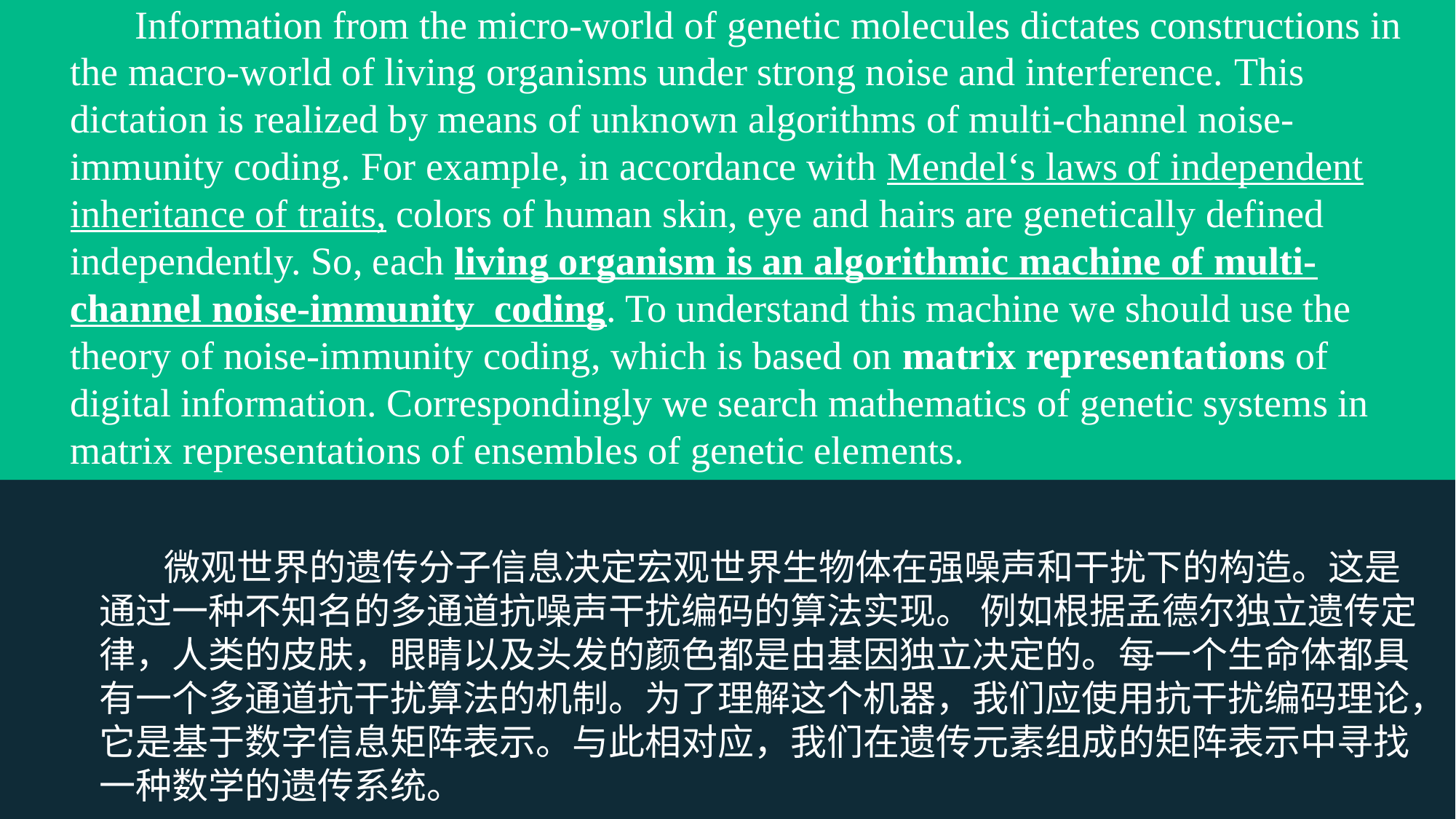

Information from the micro-world of genetic molecules dictates constructions in the macro-world of living organisms under strong noise and interference. This dictation is realized by means of unknown algorithms of multi-channel noise-immunity coding. For example, in accordance with Mendel‘s laws of independent inheritance of traits, colors of human skin, eye and hairs are genetically defined independently. So, each living organism is an algorithmic machine of multi-channel noise-immunity  coding. To understand this machine we should use the theory of noise-immunity coding, which is based on matrix representations of digital information. Correspondingly we search mathematics of genetic systems in matrix representations of ensembles of genetic elements.

微观世界的遗传分子信息决定宏观世界生物体在强噪声和干扰下的构造。这是通过一种不知名的多通道抗噪声干扰编码的算法实现。 例如根据孟德尔独立遗传定律，人类的皮肤，眼睛以及头发的颜色都是由基因独立决定的。每一个生命体都具有一个多通道抗干扰算法的机制。为了理解这个机器，我们应使用抗干扰编码理论，它是基于数字信息矩阵表示。与此相对应，我们在遗传元素组成的矩阵表示中寻找一种数学的遗传系统。